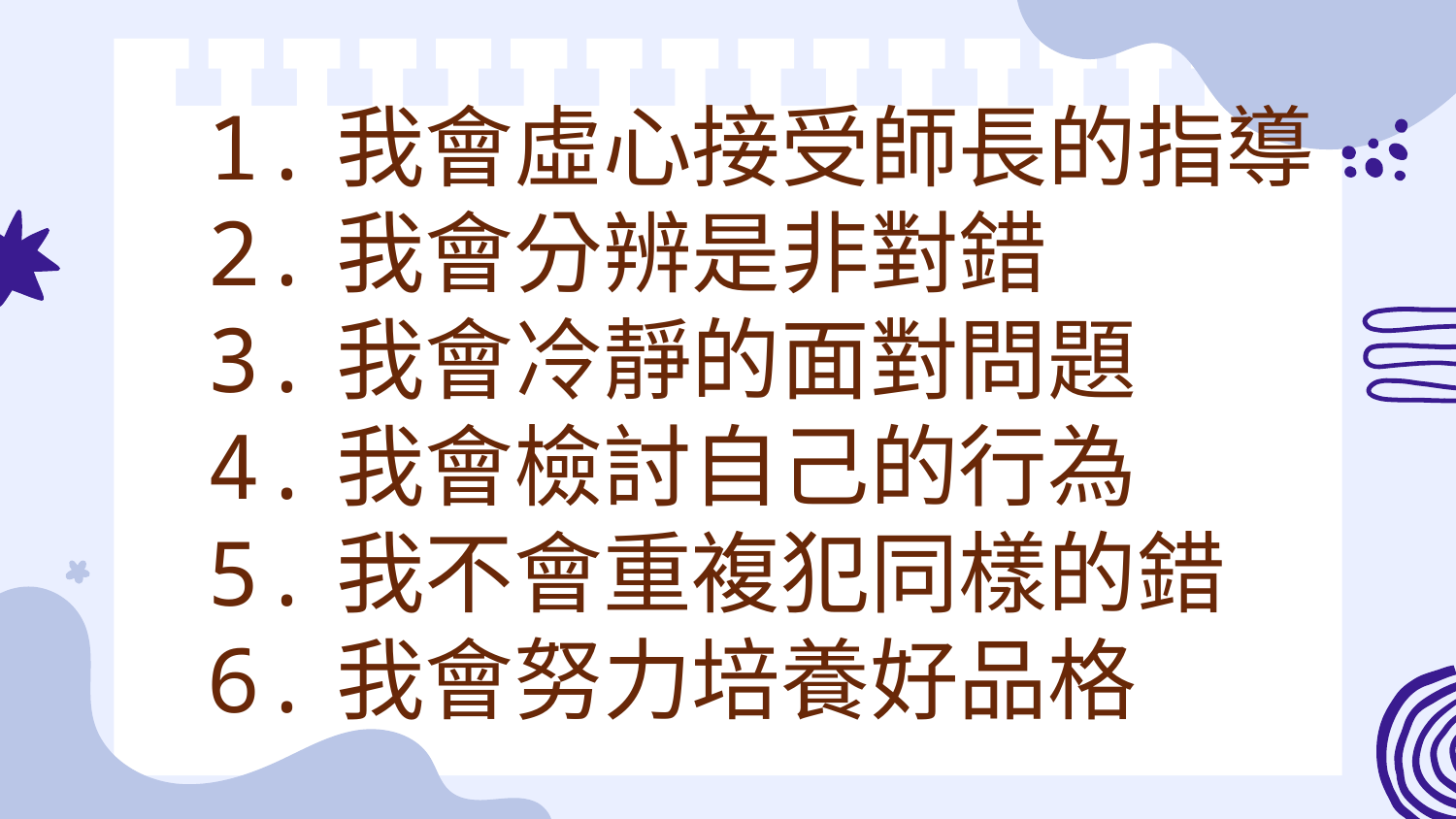

# 1.我會虛心接受師長的指導 2.我會分辨是非對錯 3.我會冷靜的面對問題 4.我會檢討自己的行為 5.我不會重複犯同樣的錯 6.我會努力培養好品格